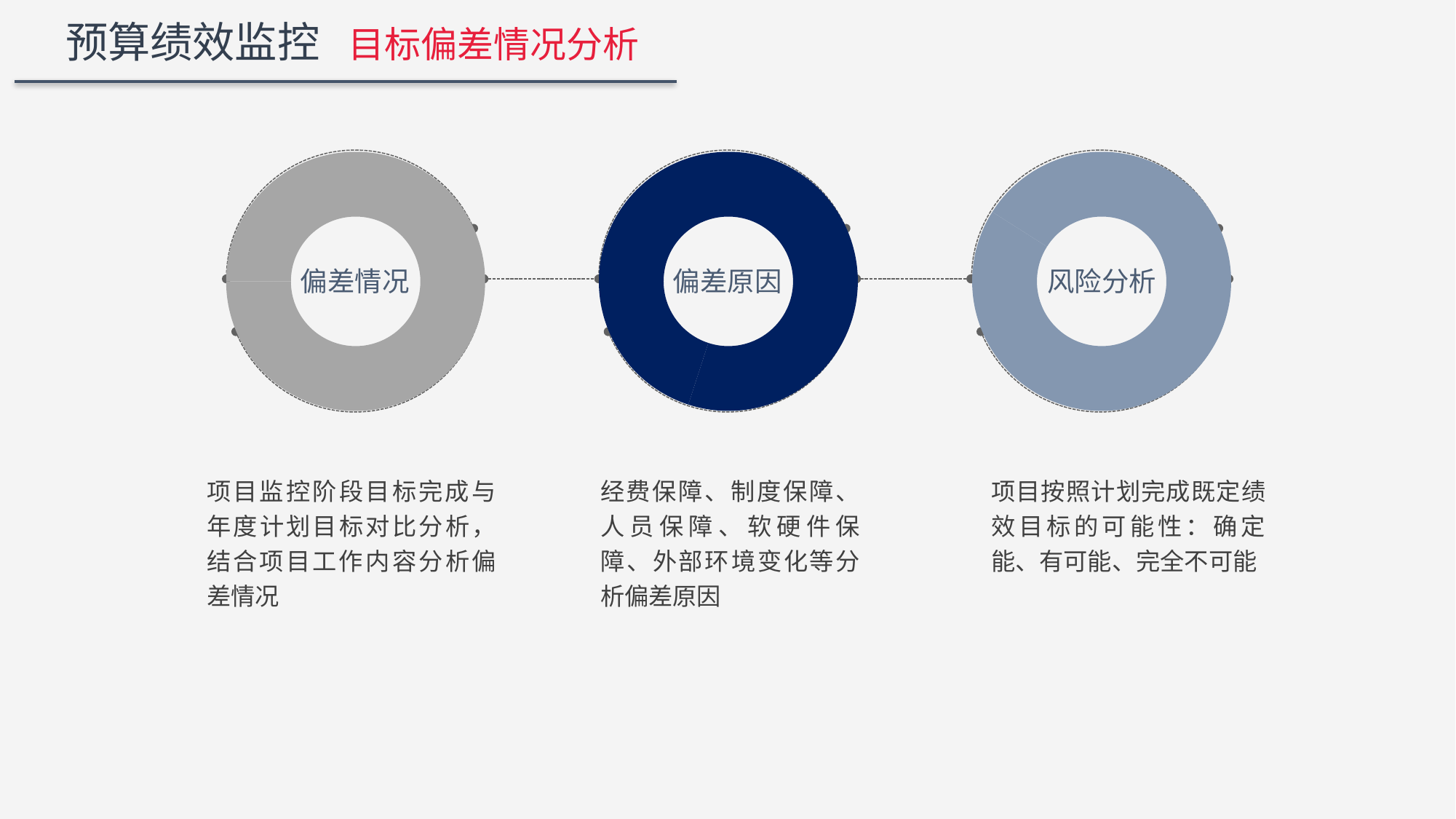

预算绩效监控   目标偏差情况分析

### Chart

| Category | 销售额 |
|---|---|
| 第一季度 | 0.75 |
| 第二季度 | 0.25 |

### Chart

| Category | 销售额 |
|---|---|
| 第一季度 | 0.55 |
| 第二季度 | 0.45 |

### Chart

| Category | 销售额 |
|---|---|
| 第一季度 | 0.84 |
| 第二季度 | 0.16 |

偏差情况
偏差原因
风险分析
经费保障、制度保障、人员保障、软硬件保障、外部环境变化等分析偏差原因
项目按照计划完成既定绩效目标的可能性：确定能、有可能、完全不可能
项目监控阶段目标完成与年度计划目标对比分析，结合项目工作内容分析偏差情况